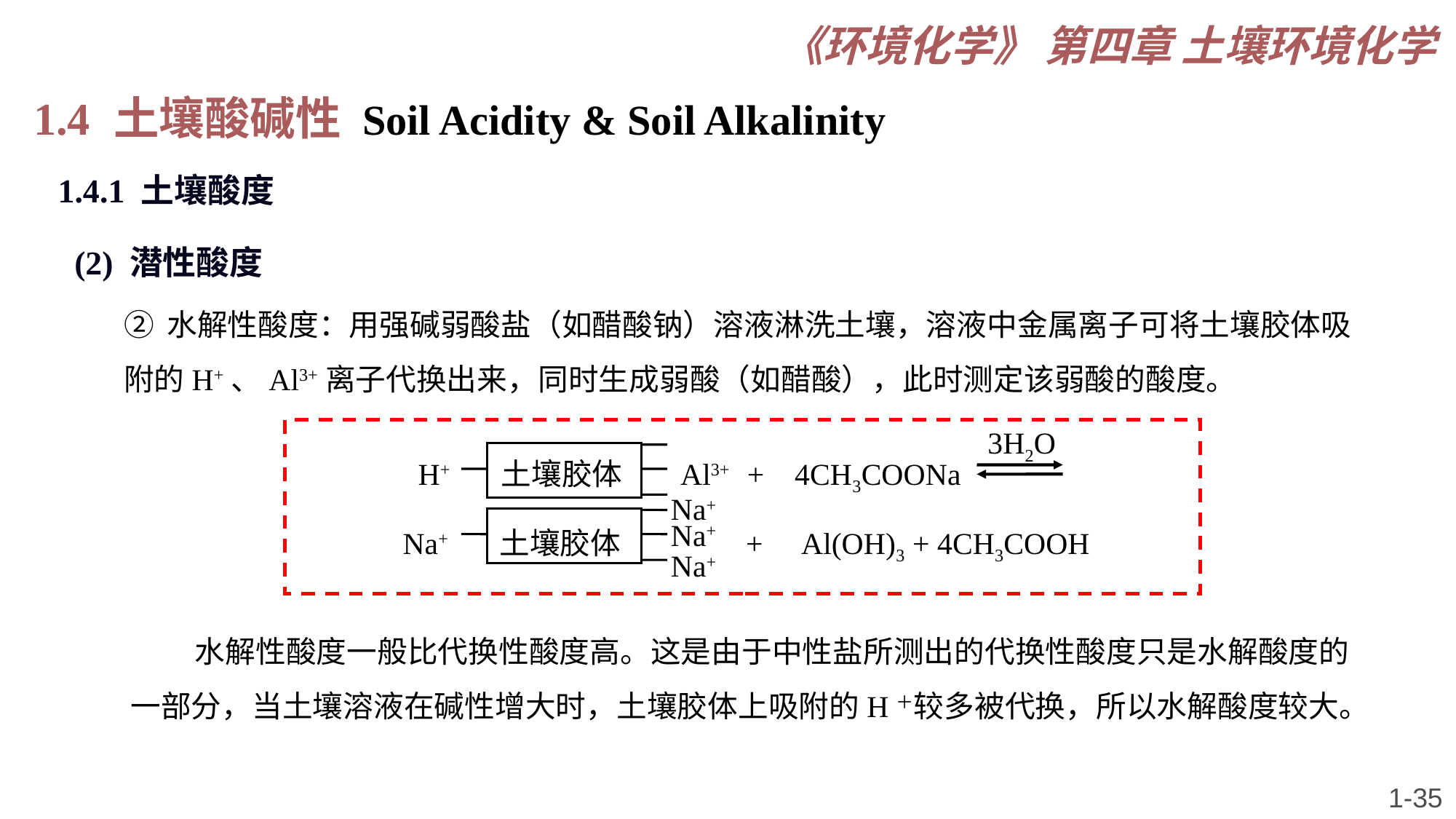

《环境化学》 第四章 土壤环境化学
1.4 土壤酸碱性 Soil Acidity & Soil Alkalinity
1.4.1 土壤酸度
(2) 潜性酸度
② 水解性酸度：用强碱弱酸盐（如醋酸钠）溶液淋洗土壤，溶液中金属离子可将土壤胶体吸附的H+、Al3+离子代换出来，同时生成弱酸（如醋酸），此时测定该弱酸的酸度。

3H2O

                H+　  土壤胶体　   Al3+    +    4CH3COONa
              Na+　  土壤胶体　             +     Al(OH)3 + 4CH3COOH

Na+

Na+

Na+

水解性酸度一般比代换性酸度高。这是由于中性盐所测出的代换性酸度只是水解酸度的一部分，当土壤溶液在碱性增大时，土壤胶体上吸附的H＋较多被代换，所以水解酸度较大。
1-35